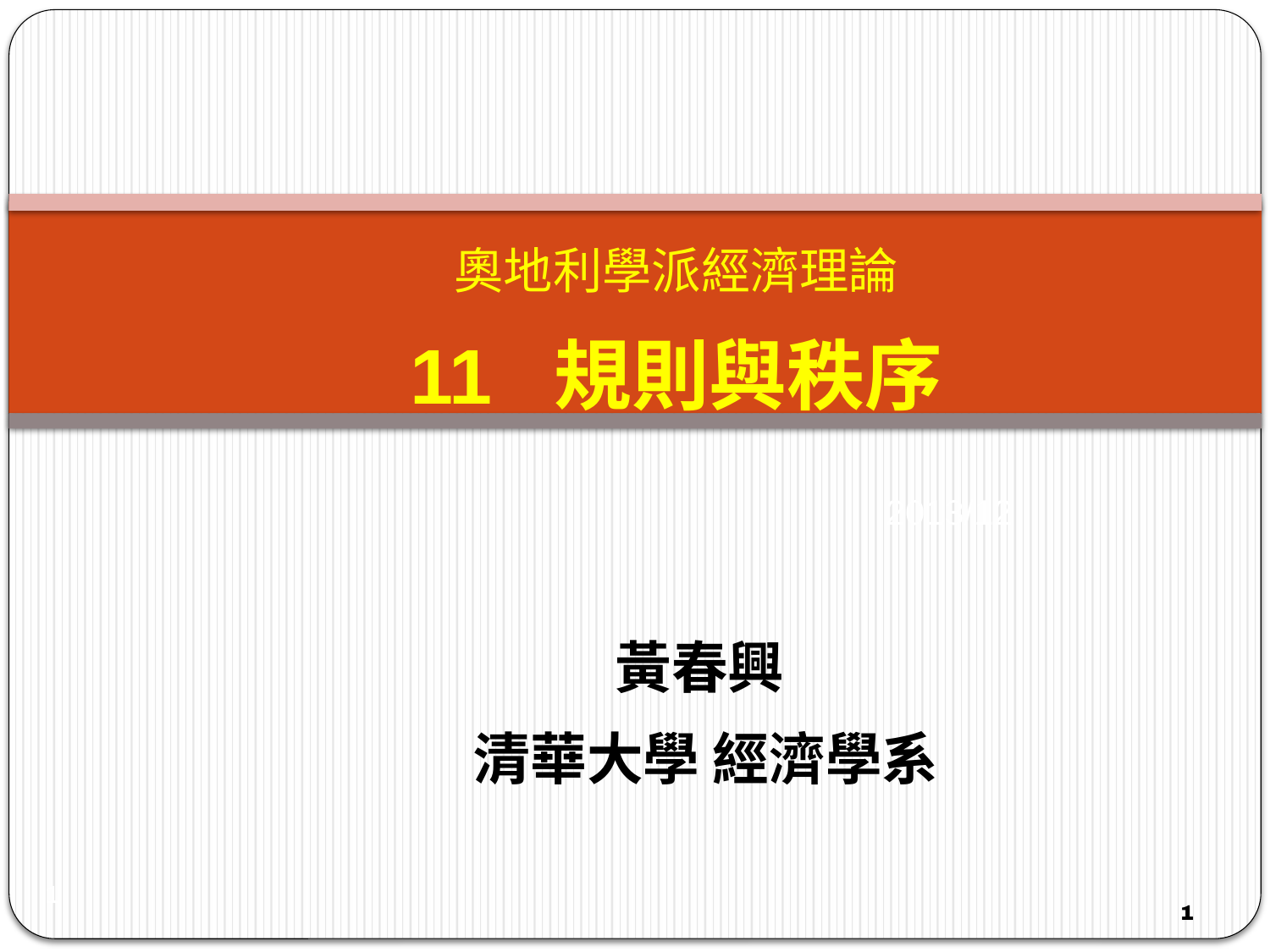

# 奧地利學派經濟理論 11  規則與秩序 2013/12
黃春興
清華大學 經濟學系
1
1